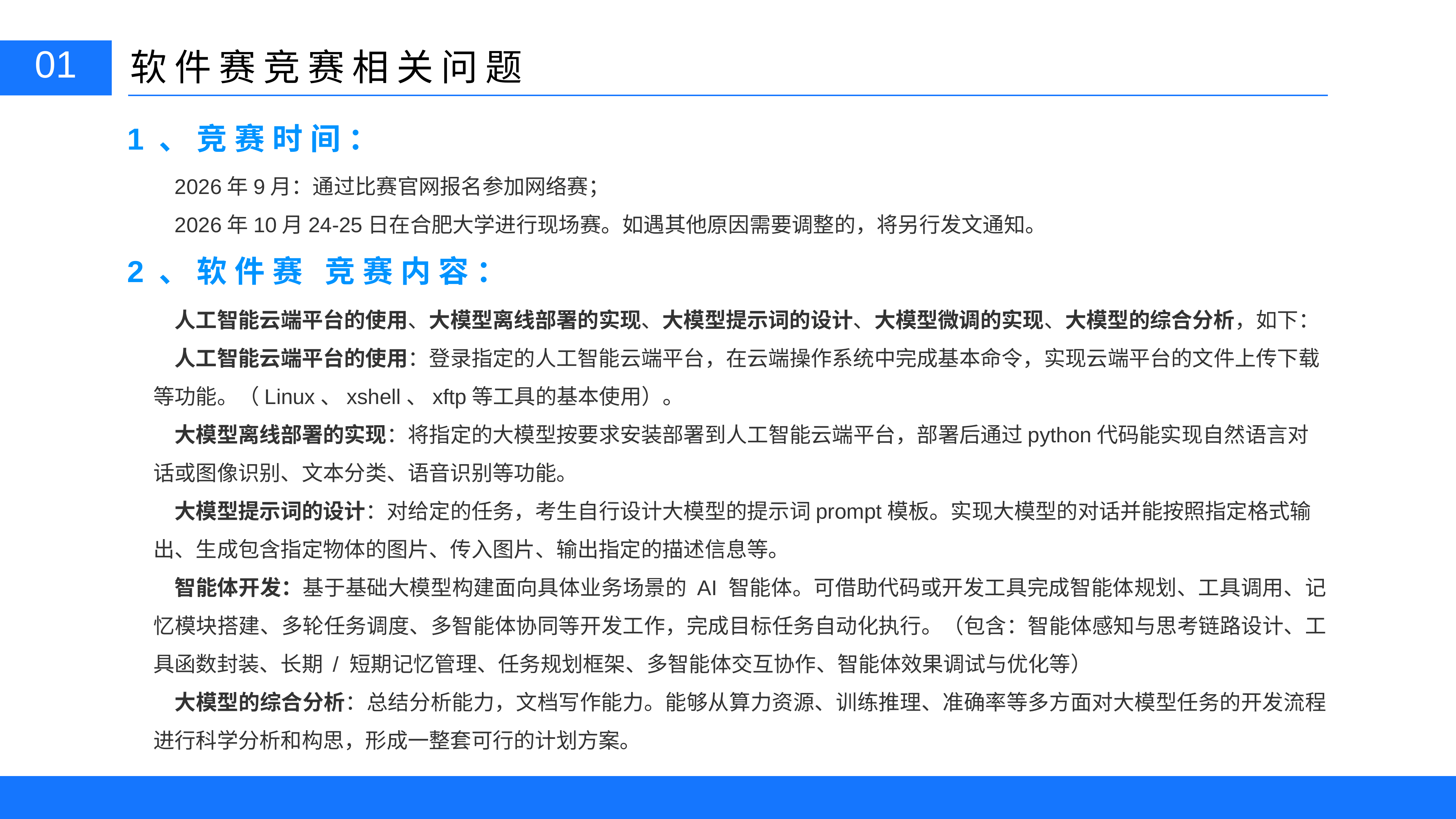

软件赛竞赛相关问题
01
1、竞赛时间：
2026年9月：通过比赛官网报名参加网络赛；
2026年10月24-25日在合肥大学进行现场赛。如遇其他原因需要调整的，将另行发文通知。
2、软件赛 竞赛内容：
人工智能云端平台的使用、大模型离线部署的实现、大模型提示词的设计、大模型微调的实现、大模型的综合分析，如下：
人工智能云端平台的使用：登录指定的人工智能云端平台，在云端操作系统中完成基本命令，实现云端平台的文件上传下载等功能。（Linux、xshell、xftp等工具的基本使用）。
大模型离线部署的实现：将指定的大模型按要求安装部署到人工智能云端平台，部署后通过python代码能实现自然语言对话或图像识别、文本分类、语音识别等功能。
大模型提示词的设计：对给定的任务，考生自行设计大模型的提示词prompt模板。实现大模型的对话并能按照指定格式输出、生成包含指定物体的图片、传入图片、输出指定的描述信息等。
智能体开发：基于基础大模型构建面向具体业务场景的 AI 智能体。可借助代码或开发工具完成智能体规划、工具调用、记忆模块搭建、多轮任务调度、多智能体协同等开发工作，完成目标任务自动化执行。（包含：智能体感知与思考链路设计、工具函数封装、长期 / 短期记忆管理、任务规划框架、多智能体交互协作、智能体效果调试与优化等）
大模型的综合分析：总结分析能力，文档写作能力。能够从算力资源、训练推理、准确率等多方面对大模型任务的开发流程进行科学分析和构思，形成一整套可行的计划方案。